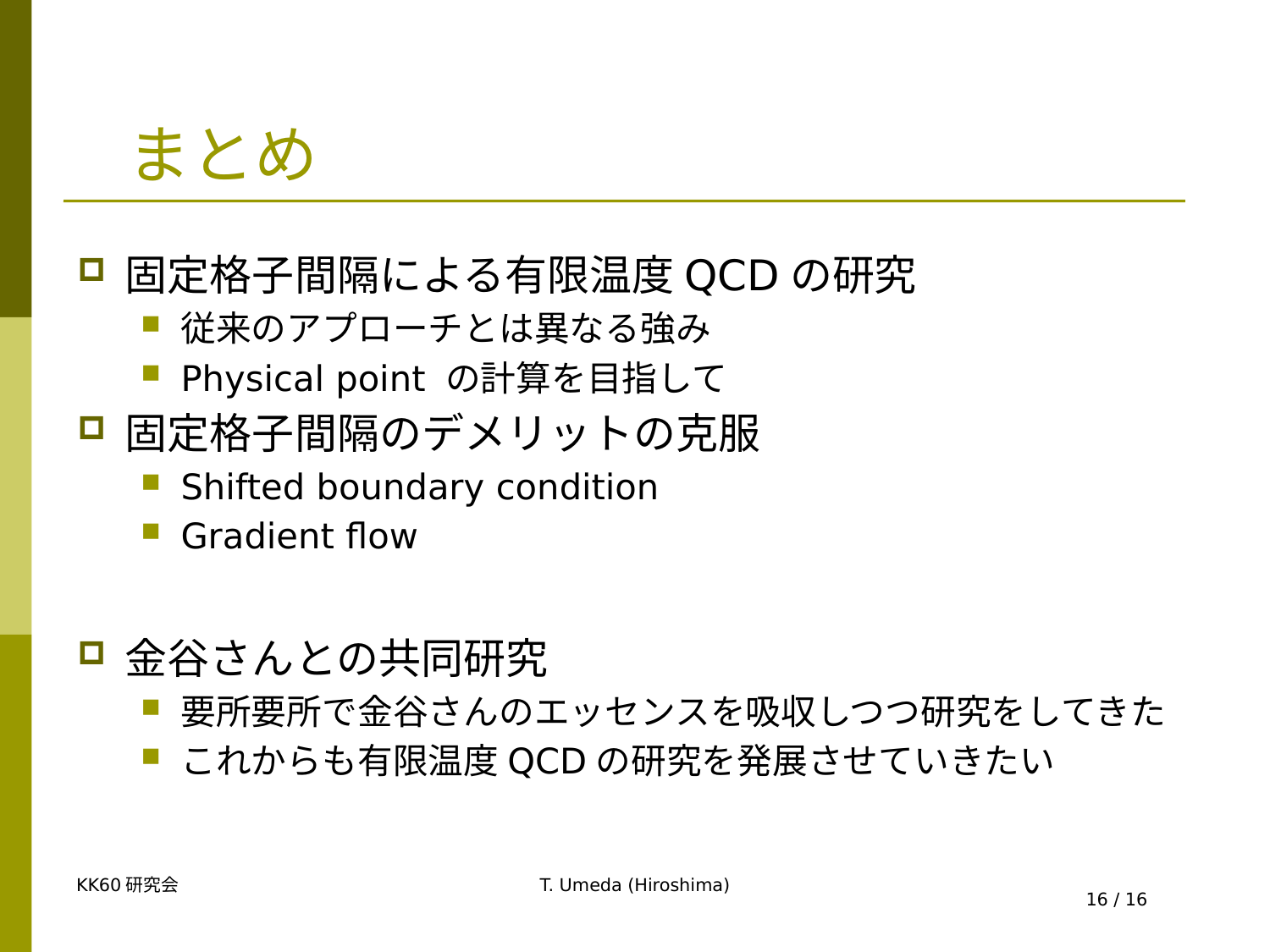

# まとめ
固定格子間隔による有限温度QCDの研究
従来のアプローチとは異なる強み
Physical point の計算を目指して
固定格子間隔のデメリットの克服
Shifted boundary condition
Gradient flow

金谷さんとの共同研究
要所要所で金谷さんのエッセンスを吸収しつつ研究をしてきた
これからも有限温度QCDの研究を発展させていきたい

KK60研究会
T. Umeda (Hiroshima)